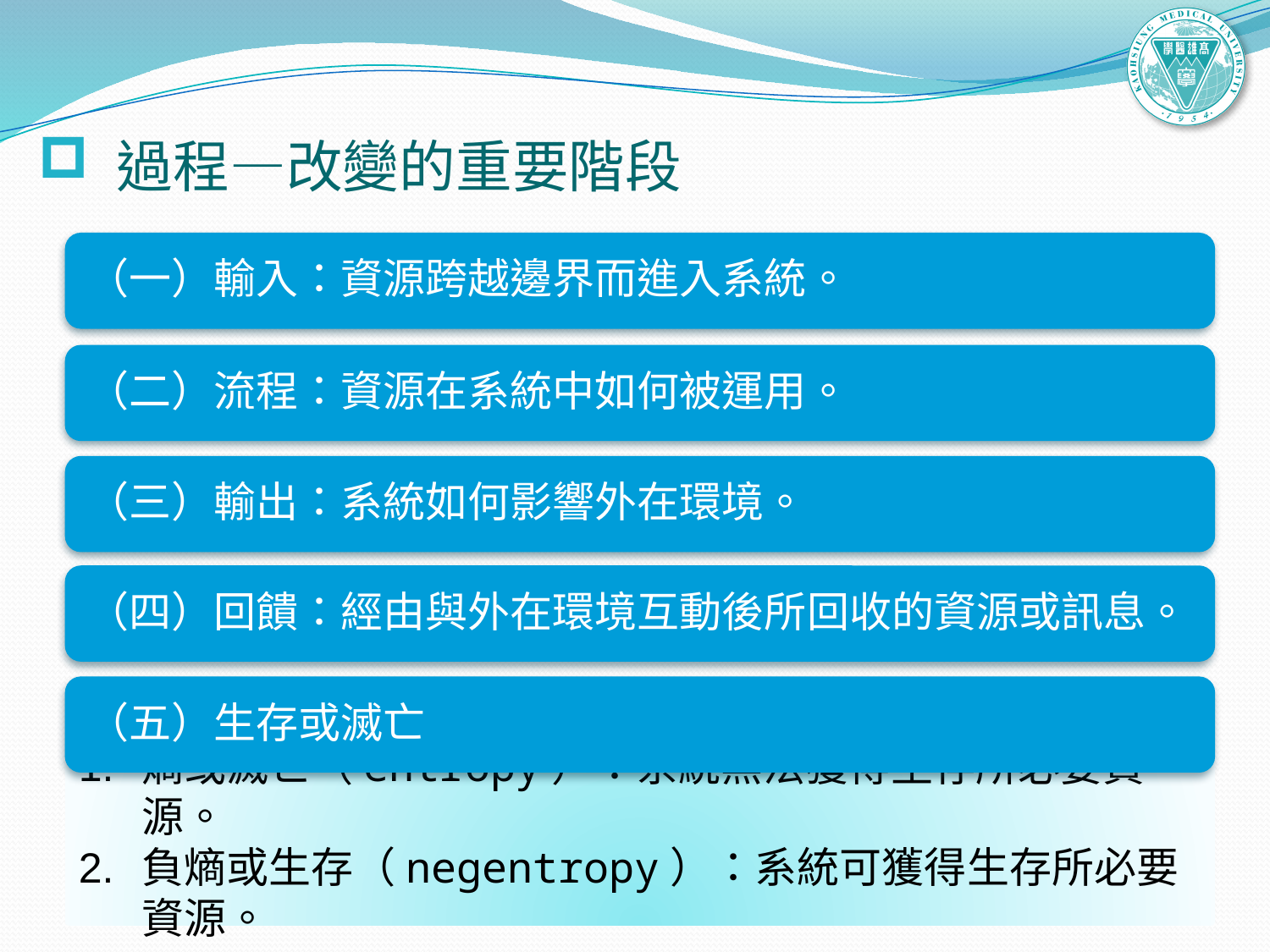

#
 過程—改變的重要階段
（一）輸入：資源跨越邊界而進入系統。
（二）流程：資源在系統中如何被運用。
（三）輸出：系統如何影響外在環境。
（四）回饋：經由與外在環境互動後所回收的資源或訊息。
（五）生存或滅亡
熵或滅亡（entropy）：系統無法獲得生存所必要資源。
負熵或生存（negentropy）：系統可獲得生存所必要資源。